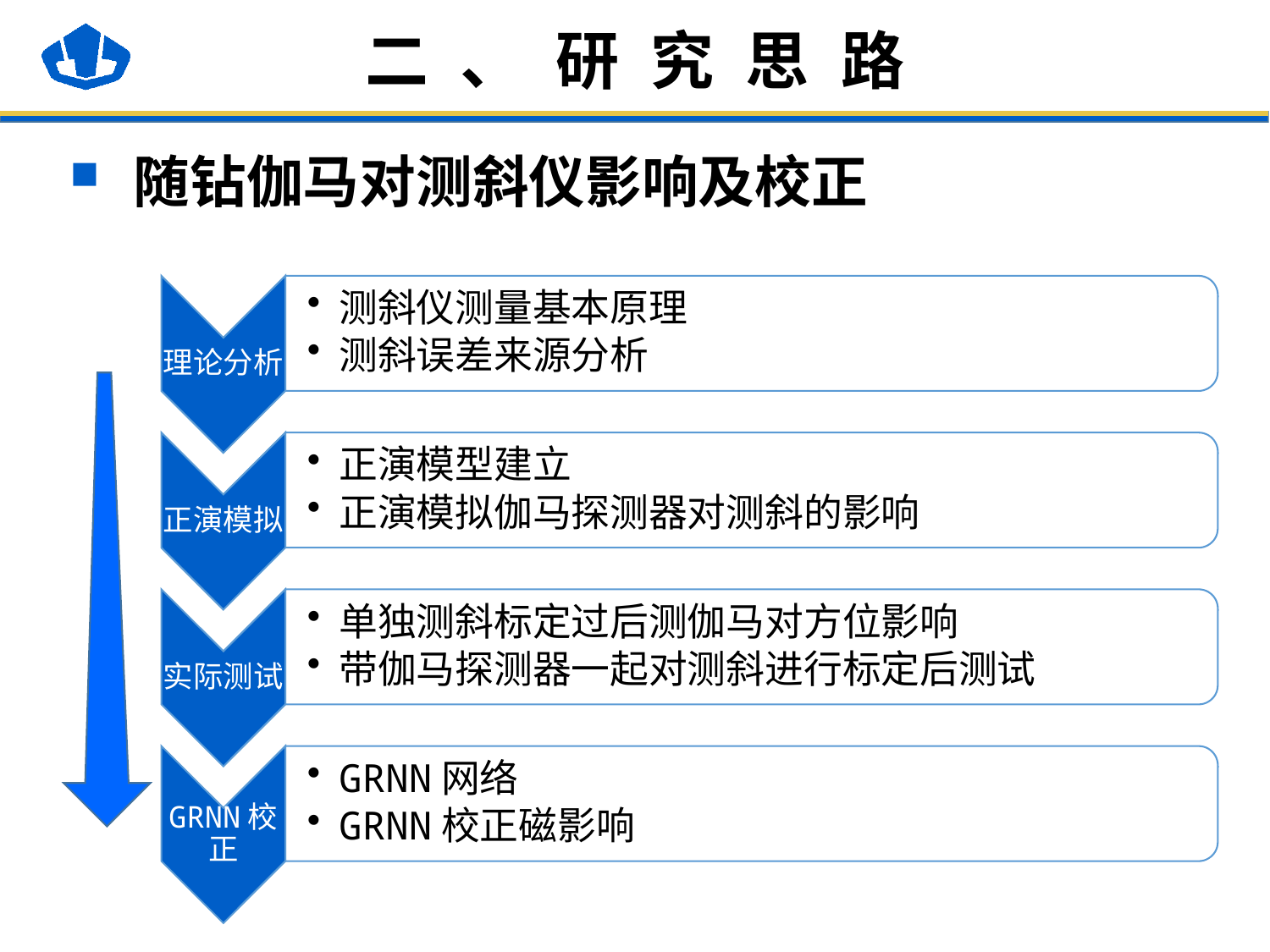

# 二、研究思路
随钻伽马对测斜仪影响及校正
理论分析
测斜仪测量基本原理
测斜误差来源分析
正演模拟
正演模型建立
正演模拟伽马探测器对测斜的影响
实际测试
单独测斜标定过后测伽马对方位影响
带伽马探测器一起对测斜进行标定后测试
GRNN校正
GRNN网络
GRNN校正磁影响